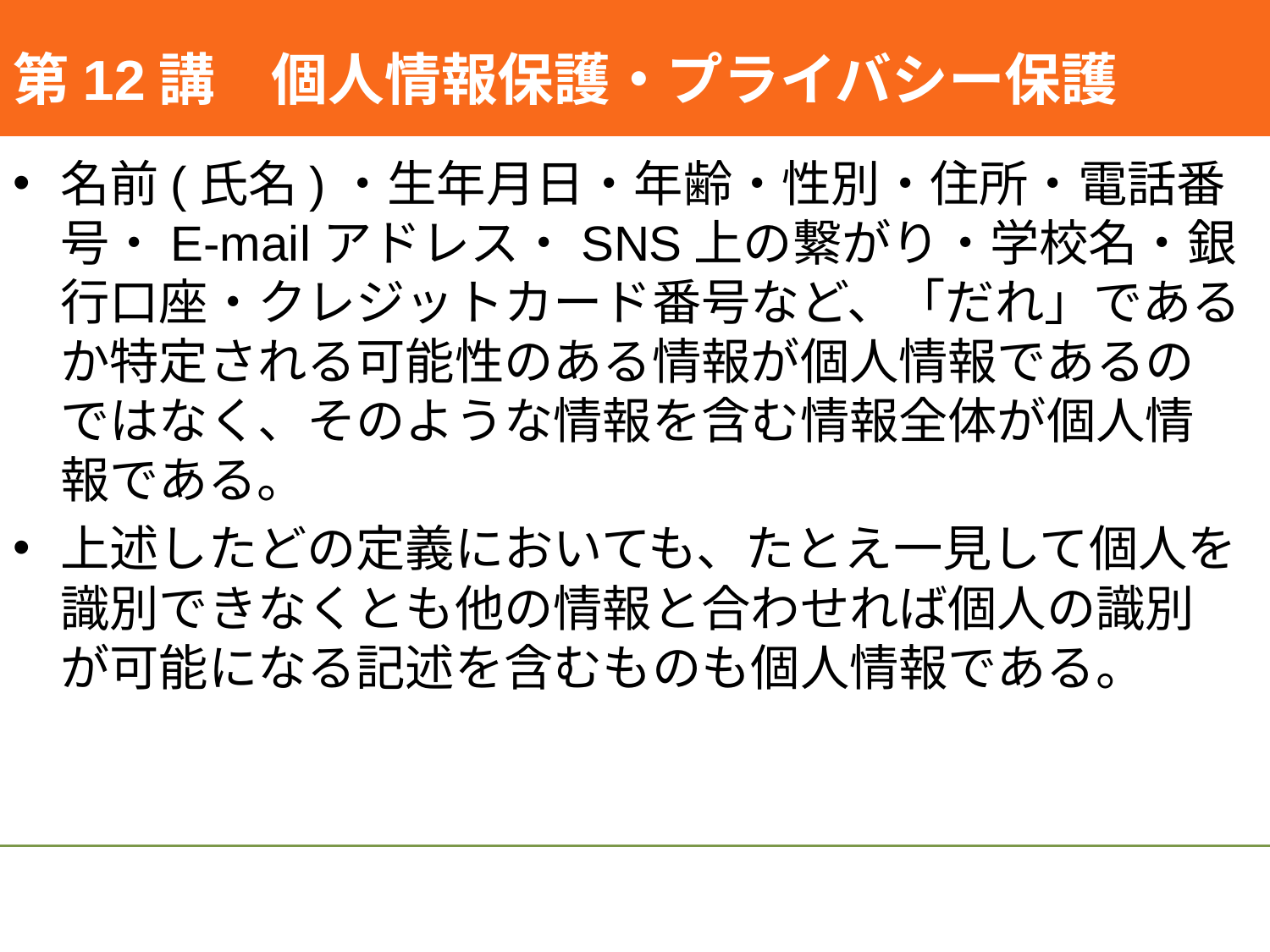

#
第12講　個人情報保護・プライバシー保護
名前(氏名)・生年月日・年齢・性別・住所・電話番号・E-mailアドレス・SNS上の繋がり・学校名・銀行口座・クレジットカード番号など、「だれ」であるか特定される可能性のある情報が個人情報であるのではなく、そのような情報を含む情報全体が個人情報である。
上述したどの定義においても、たとえ一見して個人を識別できなくとも他の情報と合わせれば個人の識別が可能になる記述を含むものも個人情報である。